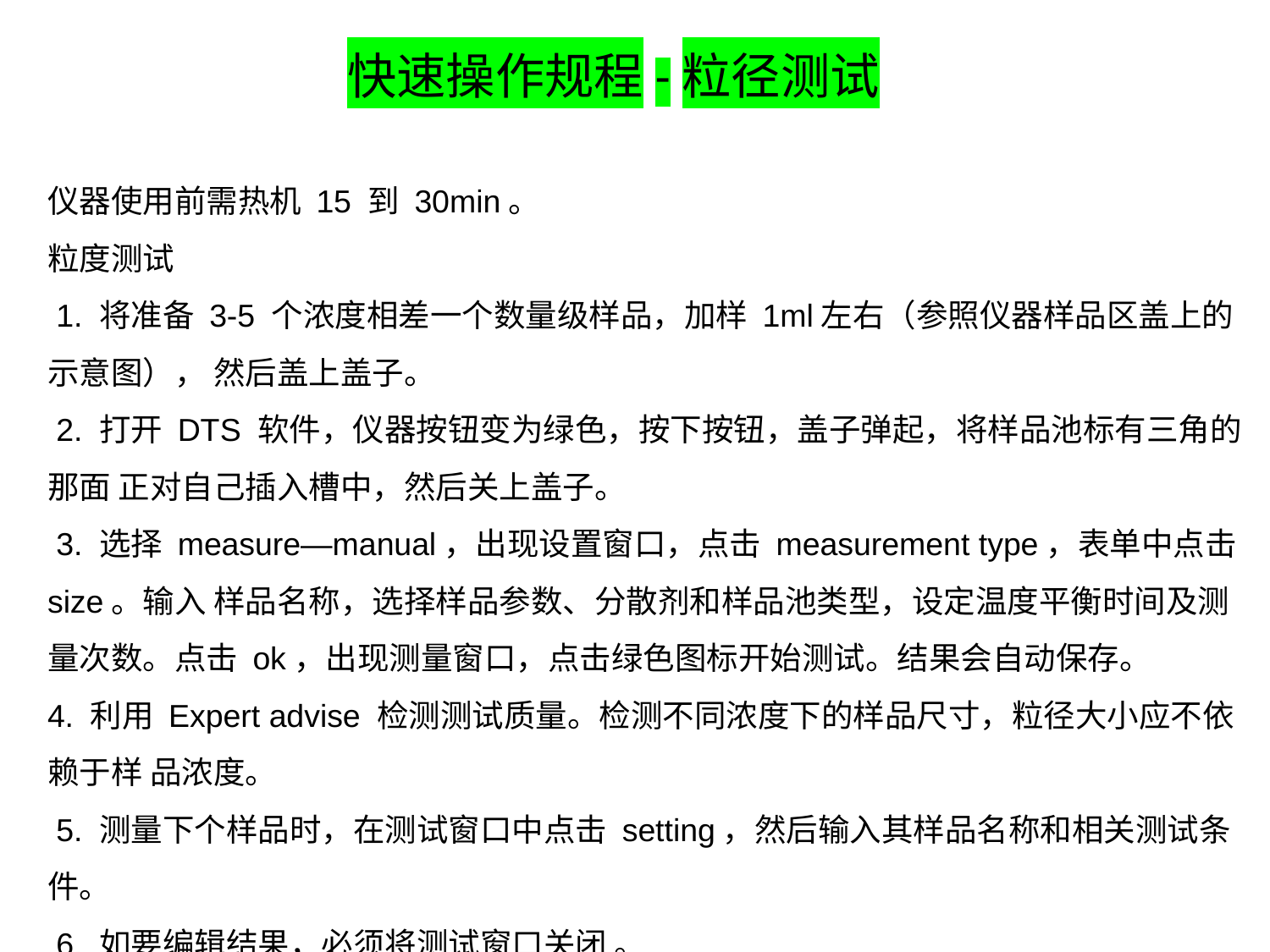

快速操作规程-粒径测试
仪器使用前需热机 15 到 30min。
粒度测试
 1. 将准备 3-5 个浓度相差一个数量级样品，加样 1ml左右（参照仪器样品区盖上的示意图）， 然后盖上盖子。
 2. 打开 DTS 软件，仪器按钮变为绿色，按下按钮，盖子弹起，将样品池标有三角的那面 正对自己插入槽中，然后关上盖子。
 3. 选择 measure—manual，出现设置窗口，点击 measurement type，表单中点击 size。输入 样品名称，选择样品参数、分散剂和样品池类型，设定温度平衡时间及测量次数。点击 ok，出现测量窗口，点击绿色图标开始测试。结果会自动保存。
4. 利用 Expert advise 检测测试质量。检测不同浓度下的样品尺寸，粒径大小应不依赖于样 品浓度。
 5. 测量下个样品时，在测试窗口中点击 setting，然后输入其样品名称和相关测试条件。
 6. 如要编辑结果，必须将测试窗口关闭 。